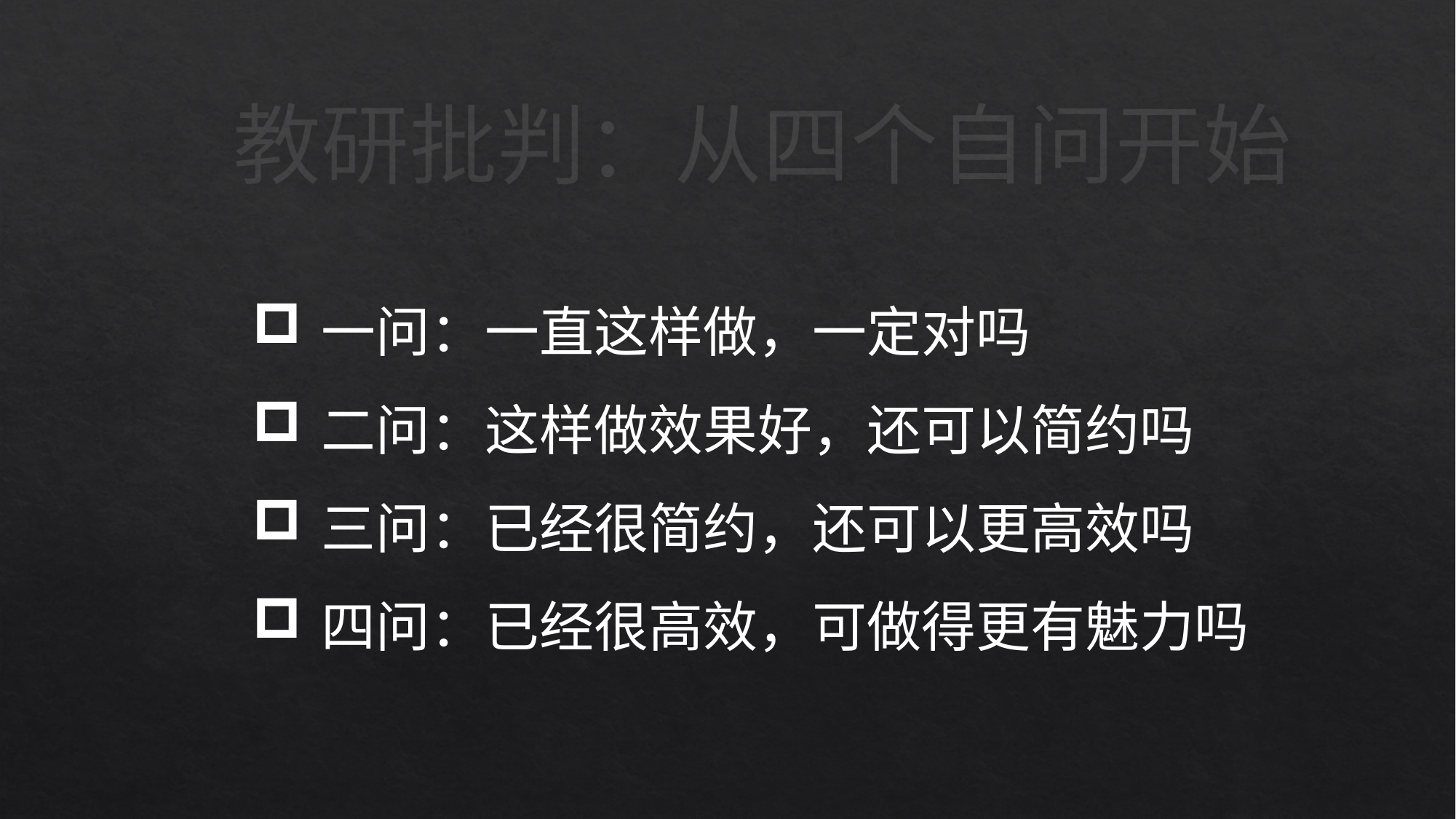

教研批判：从四个自问开始
一问：一直这样做，一定对吗
二问：这样做效果好，还可以简约吗
三问：已经很简约，还可以更高效吗
四问：已经很高效，可做得更有魅力吗